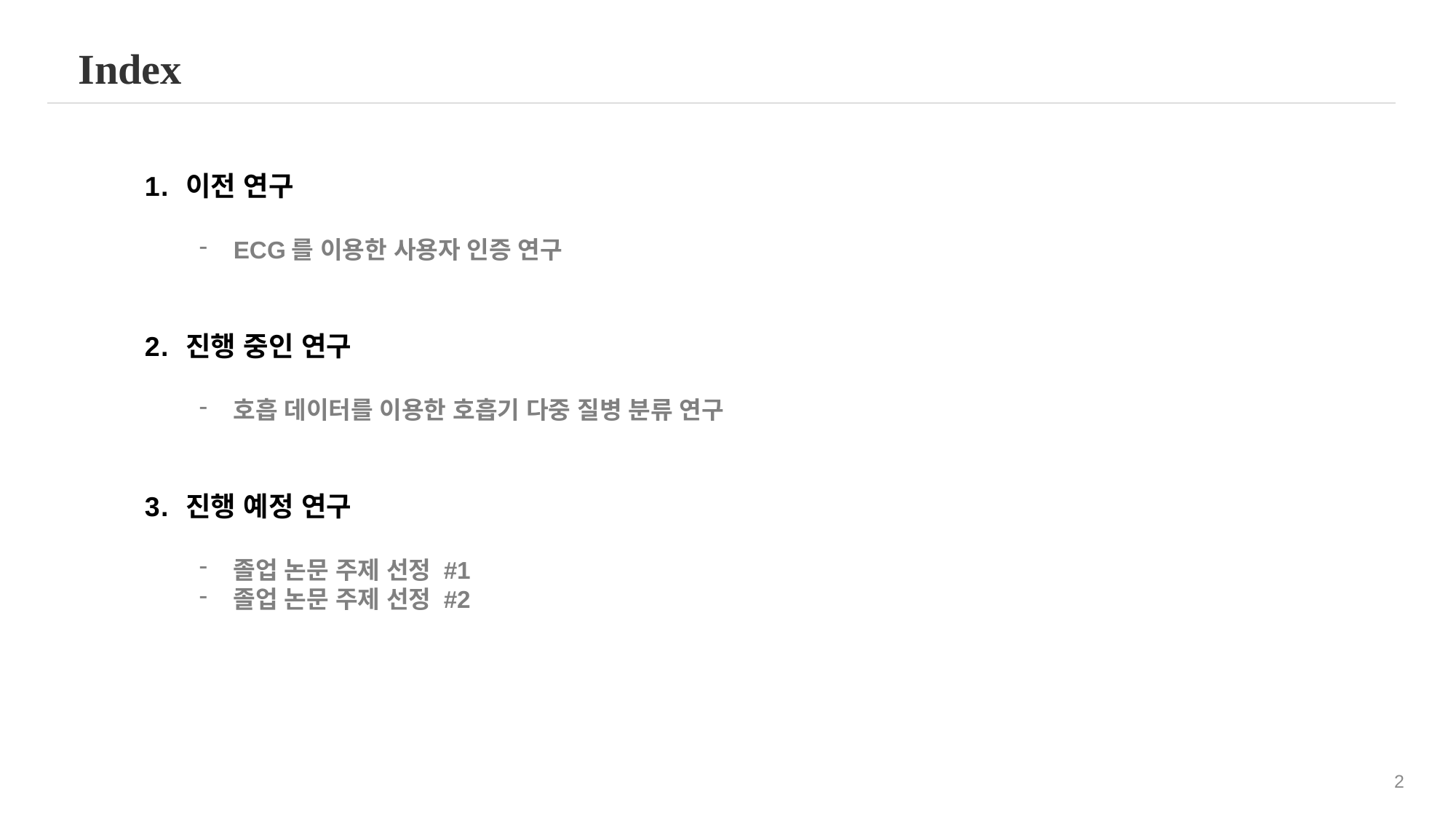

Index
이전 연구

ECG를 이용한 사용자 인증 연구

진행 중인 연구

호흡 데이터를 이용한 호흡기 다중 질병 분류 연구

진행 예정 연구

졸업 논문 주제 선정 #1
졸업 논문 주제 선정 #2

2